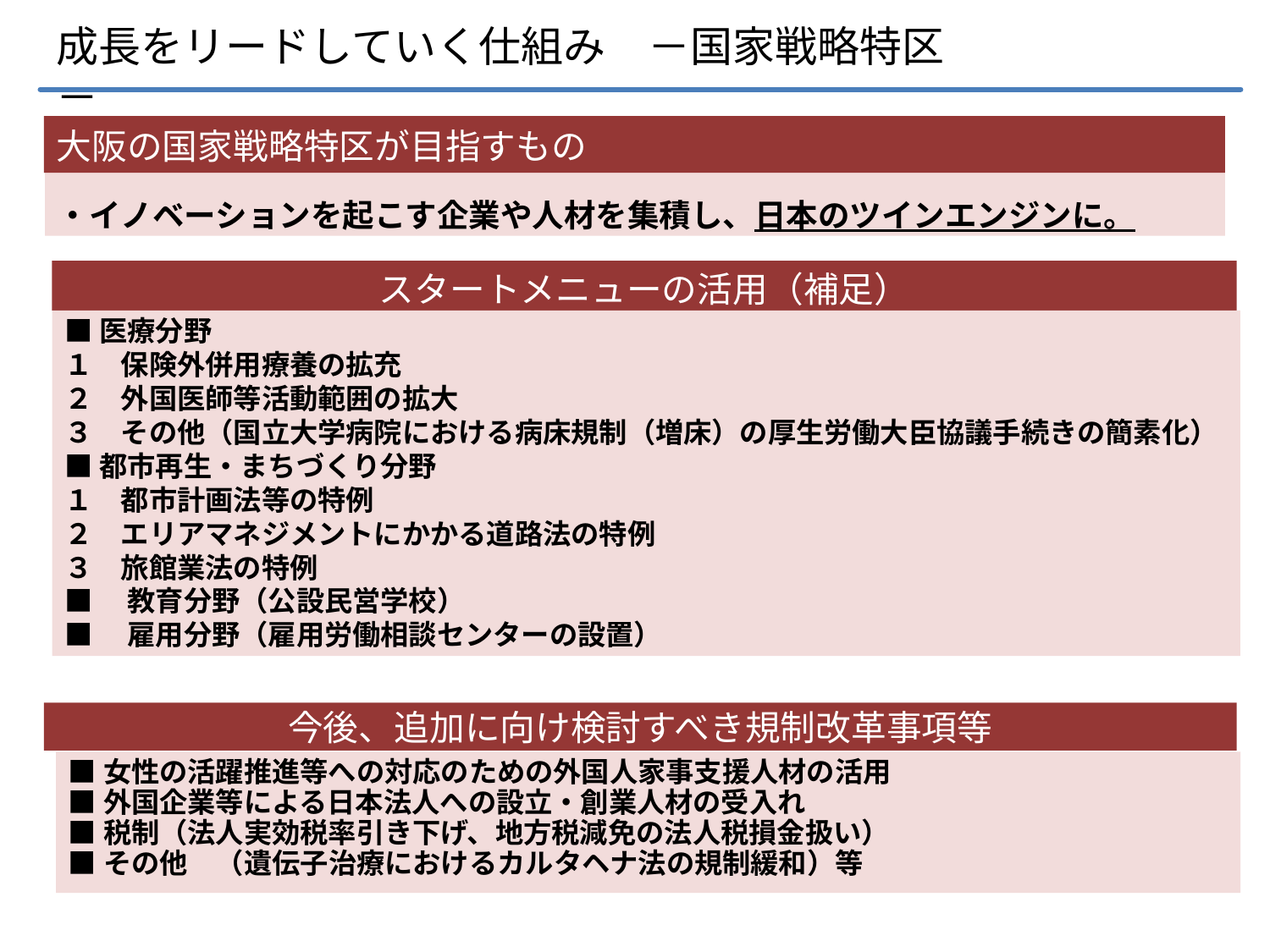

成長をリードしていく仕組み　－国家戦略特区－
大阪の国家戦略特区が目指すもの

・イノベーションを起こす企業や人材を集積し、日本のツインエンジンに。
スタートメニューの活用（補足）
■医療分野
１　保険外併用療養の拡充
２　外国医師等活動範囲の拡大
３　その他（国立大学病院における病床規制（増床）の厚生労働大臣協議手続きの簡素化）
■都市再生・まちづくり分野
１　都市計画法等の特例
２　エリアマネジメントにかかる道路法の特例
３　旅館業法の特例
■　教育分野（公設民営学校）
■　雇用分野（雇用労働相談センターの設置）

今後、追加に向け検討すべき規制改革事項等
■女性の活躍推進等への対応のための外国人家事支援人材の活用
■外国企業等による日本法人への設立・創業人材の受入れ
■税制（法人実効税率引き下げ、地方税減免の法人税損金扱い）
■その他　（遺伝子治療におけるカルタヘナ法の規制緩和）等